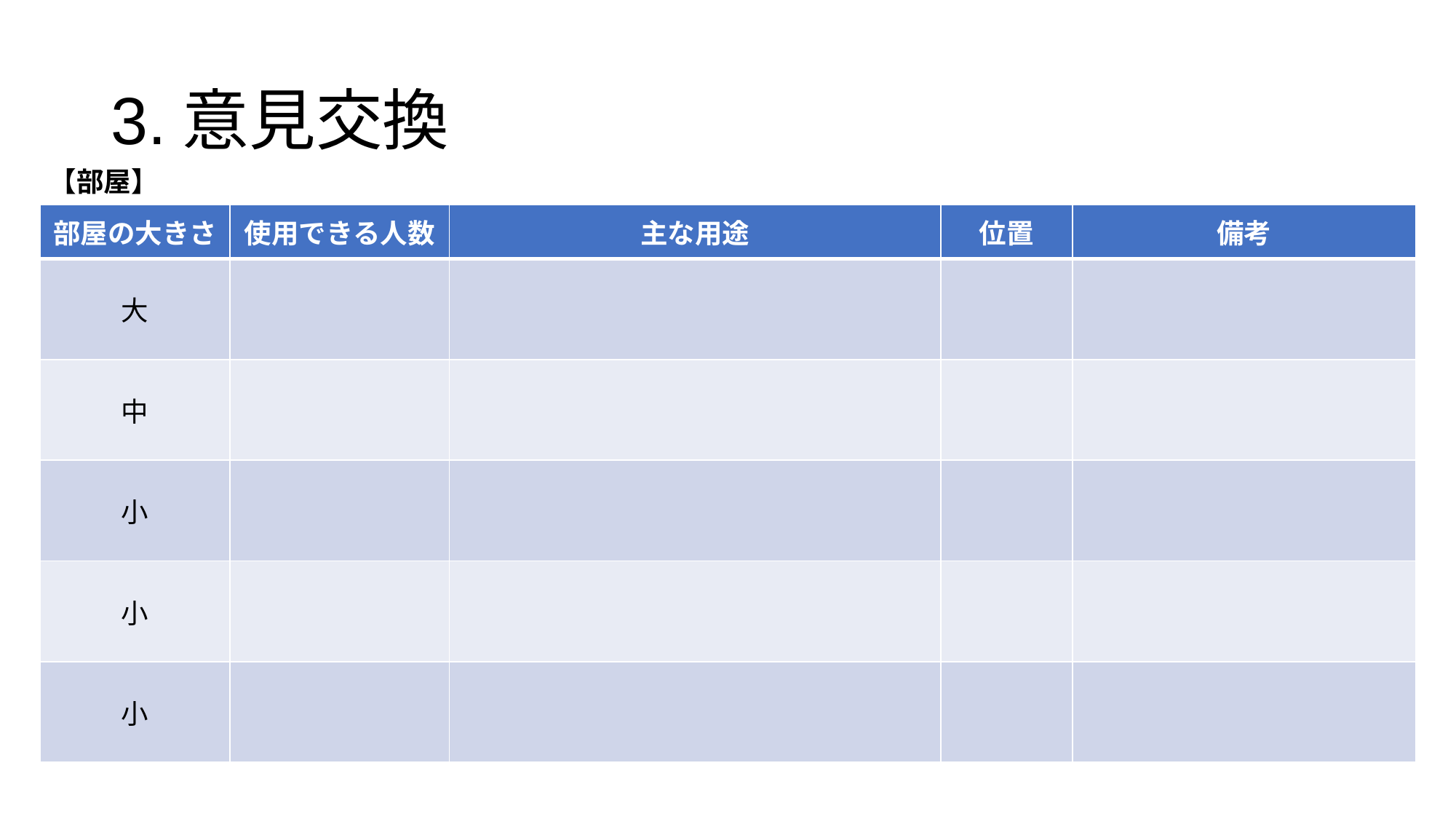

# 3.意見交換
【部屋】
| 部屋の大きさ | 使用できる人数 | 主な用途 | 位置 | 備考 |
| --- | --- | --- | --- | --- |
| 大 |  |  |  |  |
| 中 |  |  |  |  |
| 小 |  |  |  |  |
| 小 |  |  |  |  |
| 小 |  |  |  |  |